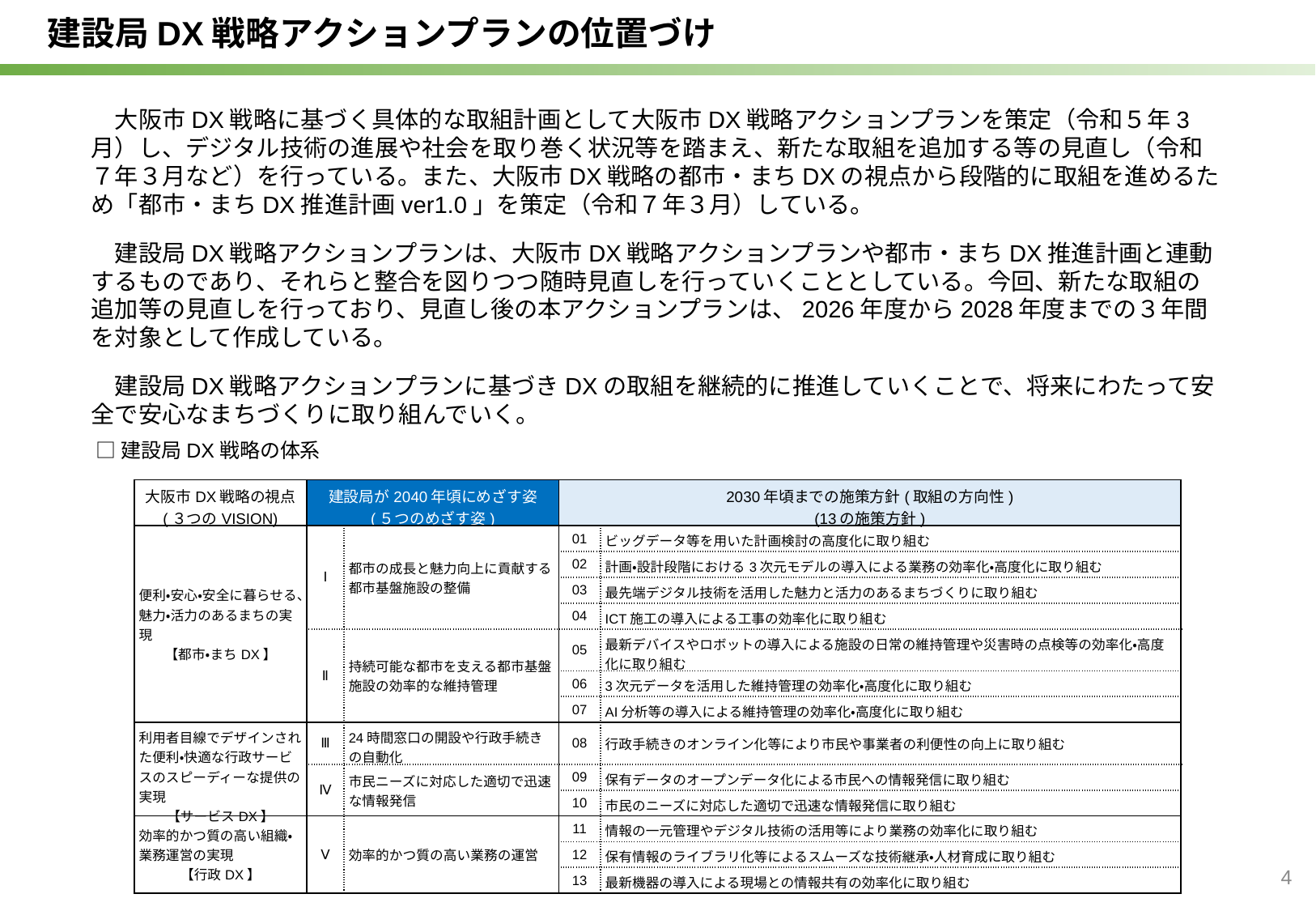

建設局DX戦略アクションプランの位置づけ
　大阪市DX戦略に基づく具体的な取組計画として大阪市DX戦略アクションプランを策定（令和５年3月）し、デジタル技術の進展や社会を取り巻く状況等を踏まえ、新たな取組を追加する等の見直し（令和７年３月など）を行っている。また、大阪市DX戦略の都市・まちDXの視点から段階的に取組を進めるため「都市・まちDX推進計画ver1.0」を策定（令和７年３月）している。
　建設局DX戦略アクションプランは、大阪市DX戦略アクションプランや都市・まちDX推進計画と連動するものであり、それらと整合を図りつつ随時見直しを行っていくこととしている。今回、新たな取組の追加等の見直しを行っており、見直し後の本アクションプランは、2026年度から2028年度までの３年間を対象として作成している。
　建設局DX戦略アクションプランに基づきDXの取組を継続的に推進していくことで、将来にわたって安全で安心なまちづくりに取り組んでいく。
□建設局DX戦略の体系
| 大阪市DX戦略の視点 (３つのVISION) | 建設局が2040年頃にめざす姿 (５つのめざす姿) |  | 2030年頃までの施策方針(取組の方向性) (13の施策方針) |  |
| --- | --- | --- | --- | --- |
| 便利・安心・安全に暮らせる、魅力・活力のあるまちの実現 【都市・まちDX】 | Ⅰ | 都市の成長と魅力向上に貢献する都市基盤施設の整備 | 01 | ビッグデータ等を用いた計画検討の高度化に取り組む |
|  |  |  | 02 | 計画・設計段階における3次元モデルの導入による業務の効率化・高度化に取り組む |
|  |  |  | 03 | 最先端デジタル技術を活用した魅力と活力のあるまちづくりに取り組む |
|  |  |  | 04 | ICT施工の導入による工事の効率化に取り組む |
|  | Ⅱ | 持続可能な都市を支える都市基盤施設の効率的な維持管理 | 05 | 最新デバイスやロボットの導入による施設の日常の維持管理や災害時の点検等の効率化・高度化に取り組む |
|  |  |  | 06 | 3次元データを活用した維持管理の効率化・高度化に取り組む |
|  | 3 | 都市の成長と魅力向上に貢献するまちづくりの推進 | 07 | AI分析等の導入による維持管理の効率化・高度化に取り組む |
| 利用者目線でデザインされた便利・快適な行政サービスのスピーディーな提供の実現 【サービスDX】 | Ⅲ | 24時間窓口の開設や行政手続きの自動化 | 08 | 行政手続きのオンライン化等により市民や事業者の利便性の向上に取り組む |
|  | Ⅳ | 市民ニーズに対応した適切で迅速な情報発信 | 09 | 保有データのオープンデータ化による市民への情報発信に取り組む |
|  |  |  | 10 | 市民のニーズに対応した適切で迅速な情報発信に取り組む |
| 効率的かつ質の高い組織・業務運営の実現 【行政DX】 | Ⅴ | 効率的かつ質の高い業務の運営 | 11 | 情報の一元管理やデジタル技術の活用等により業務の効率化に取り組む |
|  |  |  | 12 | 保有情報のライブラリ化等によるスムーズな技術継承・人材育成に取り組む |
|  |  |  | 13 | 最新機器の導入による現場との情報共有の効率化に取り組む |
4